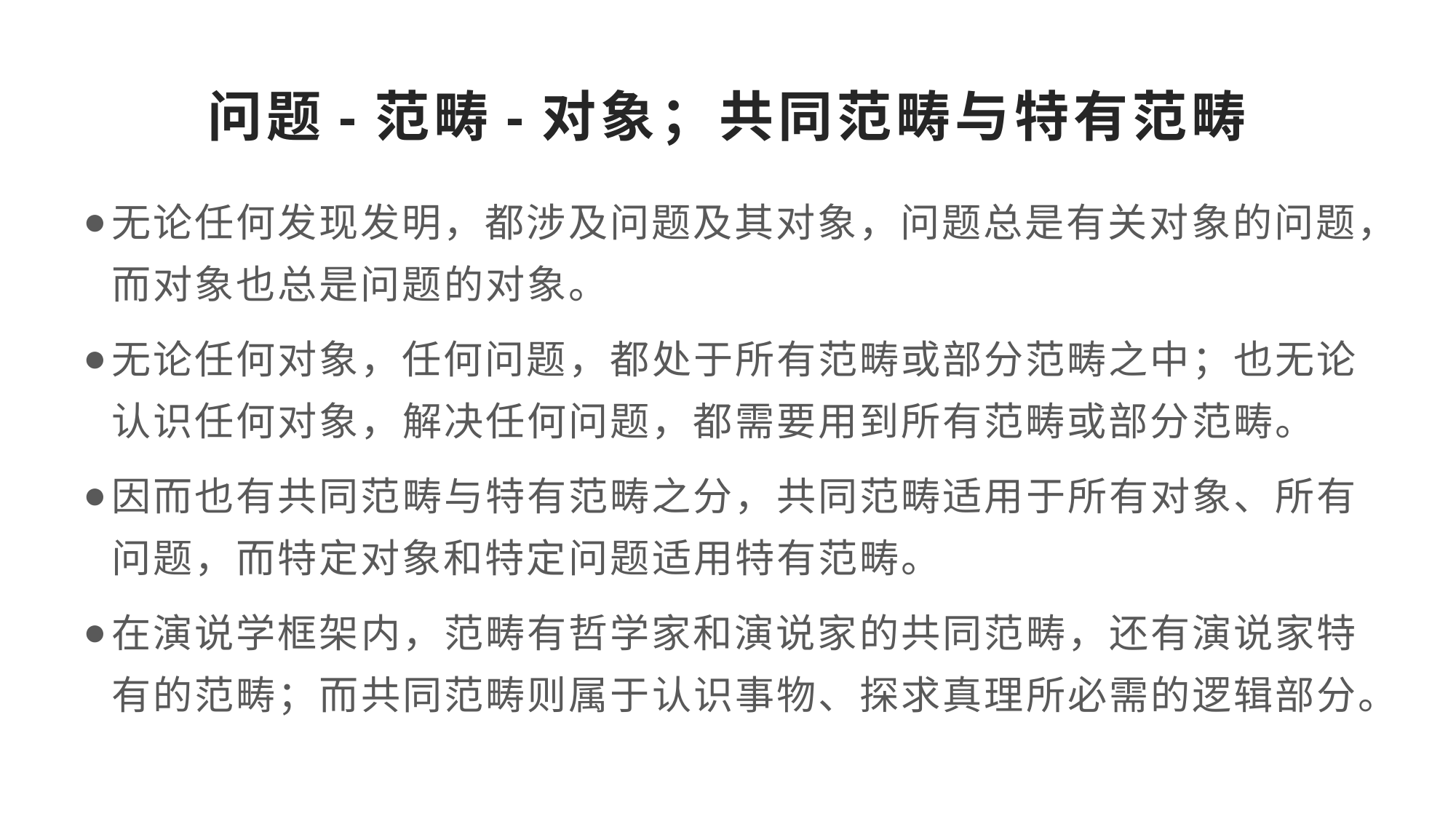

# 问题-范畴-对象；共同范畴与特有范畴
无论任何发现发明，都涉及问题及其对象，问题总是有关对象的问题，而对象也总是问题的对象。
无论任何对象，任何问题，都处于所有范畴或部分范畴之中；也无论认识任何对象，解决任何问题，都需要用到所有范畴或部分范畴。
因而也有共同范畴与特有范畴之分，共同范畴适用于所有对象、所有问题，而特定对象和特定问题适用特有范畴。
在演说学框架内，范畴有哲学家和演说家的共同范畴，还有演说家特有的范畴；而共同范畴则属于认识事物、探求真理所必需的逻辑部分。